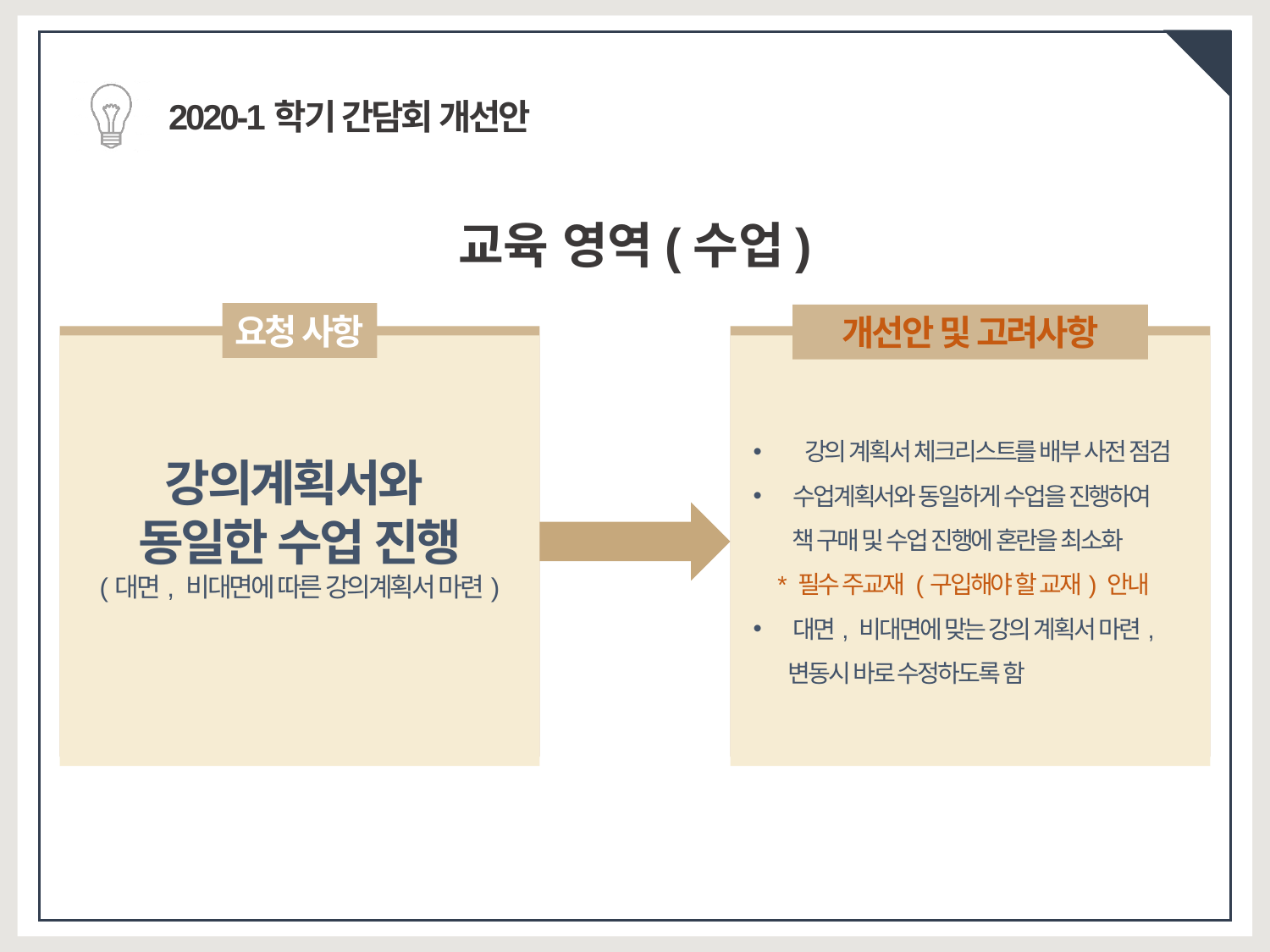

2020-1학기 간담회 개선안
교육 영역(수업)
요청 사항
개선안 및 고려사항

 강의 계획서 체크리스트를 배부 사전 점검
수업계획서와 동일하게 수업을 진행하여
       책 구매 및 수업 진행에 혼란을 최소화
     * 필수 주교재 (구입해야 할 교재) 안내
대면, 비대면에 맞는 강의 계획서 마련,
      변동시 바로 수정하도록 함
강의계획서와
동일한 수업 진행
(대면, 비대면에 따른 강의계획서 마련)